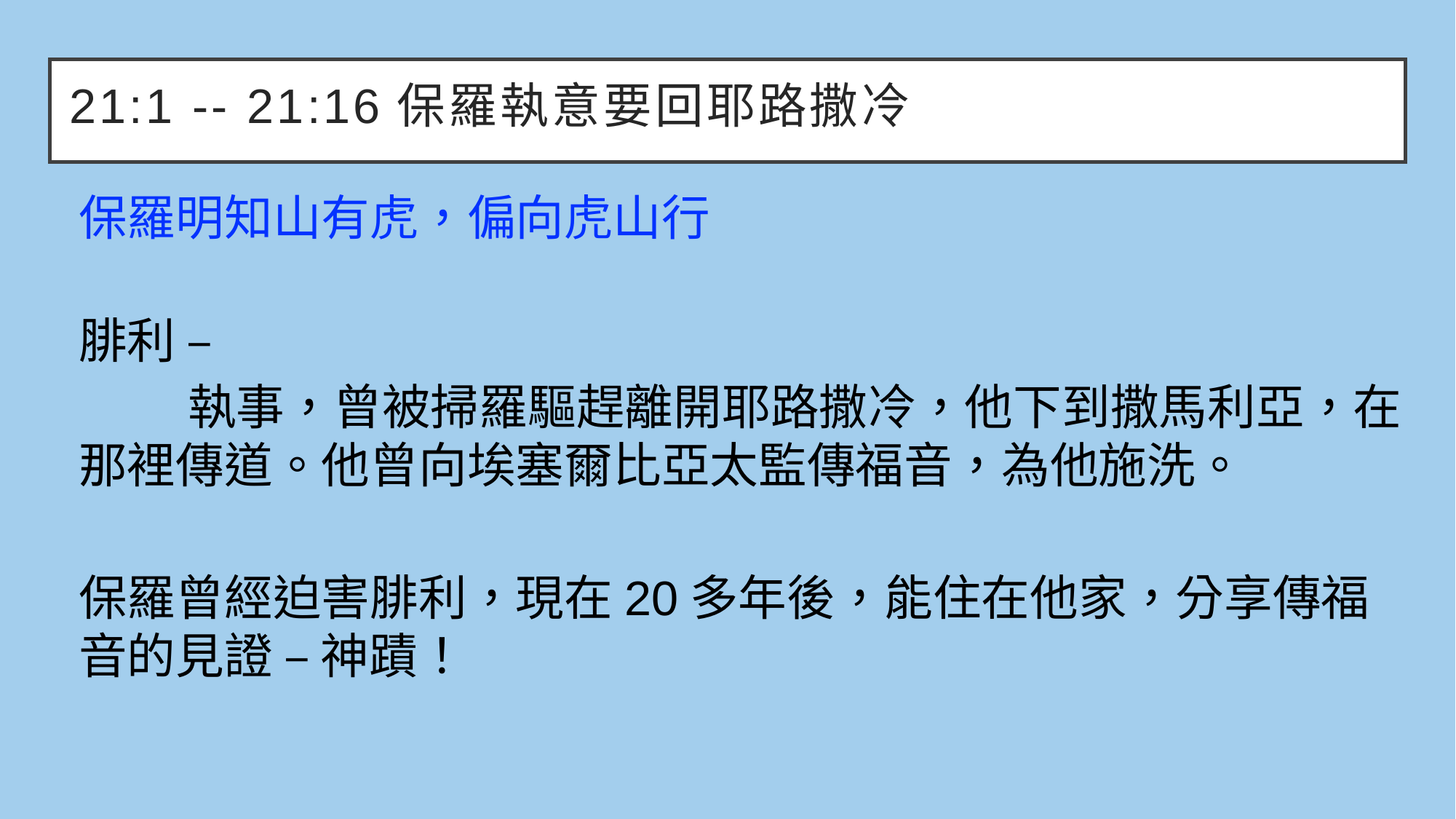

# 21:1 -- 21:16	保羅執意要回耶路撒冷
保羅明知山有虎，偏向虎山行

腓利 –
	執事，曾被掃羅驅趕離開耶路撒冷，他下到撒馬利亞，在那裡傳道。他曾向埃塞爾比亞太監傳福音，為他施洗。

保羅曾經迫害腓利，現在20多年後，能住在他家，分享傳福音的見證 – 神蹟！